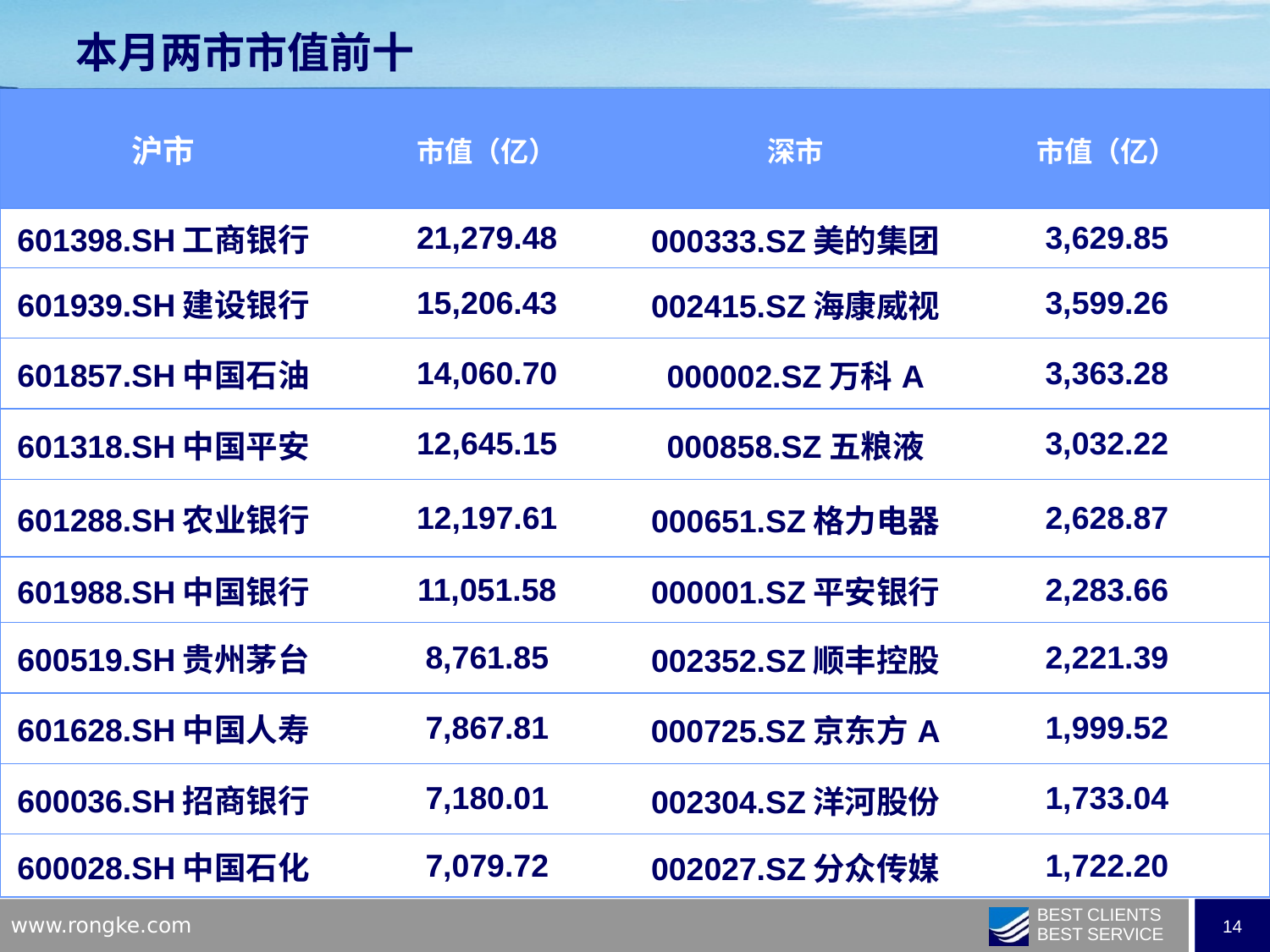

本月两市市值前十
| 沪市 | 市值（亿） | 深市 | 市值（亿） |
| --- | --- | --- | --- |
| 601398.SH工商银行 | 21,279.48 | 000333.SZ美的集团 | 3,629.85 |
| 601939.SH建设银行 | 15,206.43 | 002415.SZ海康威视 | 3,599.26 |
| 601857.SH中国石油 | 14,060.70 | 000002.SZ万科A | 3,363.28 |
| 601318.SH中国平安 | 12,645.15 | 000858.SZ五粮液 | 3,032.22 |
| 601288.SH农业银行 | 12,197.61 | 000651.SZ格力电器 | 2,628.87 |
| 601988.SH中国银行 | 11,051.58 | 000001.SZ平安银行 | 2,283.66 |
| 600519.SH贵州茅台 | 8,761.85 | 002352.SZ顺丰控股 | 2,221.39 |
| 601628.SH中国人寿 | 7,867.81 | 000725.SZ京东方A | 1,999.52 |
| 600036.SH招商银行 | 7,180.01 | 002304.SZ洋河股份 | 1,733.04 |
| 600028.SH中国石化 | 7,079.72 | 002027.SZ分众传媒 | 1,722.20 |
|  |  |  |  |